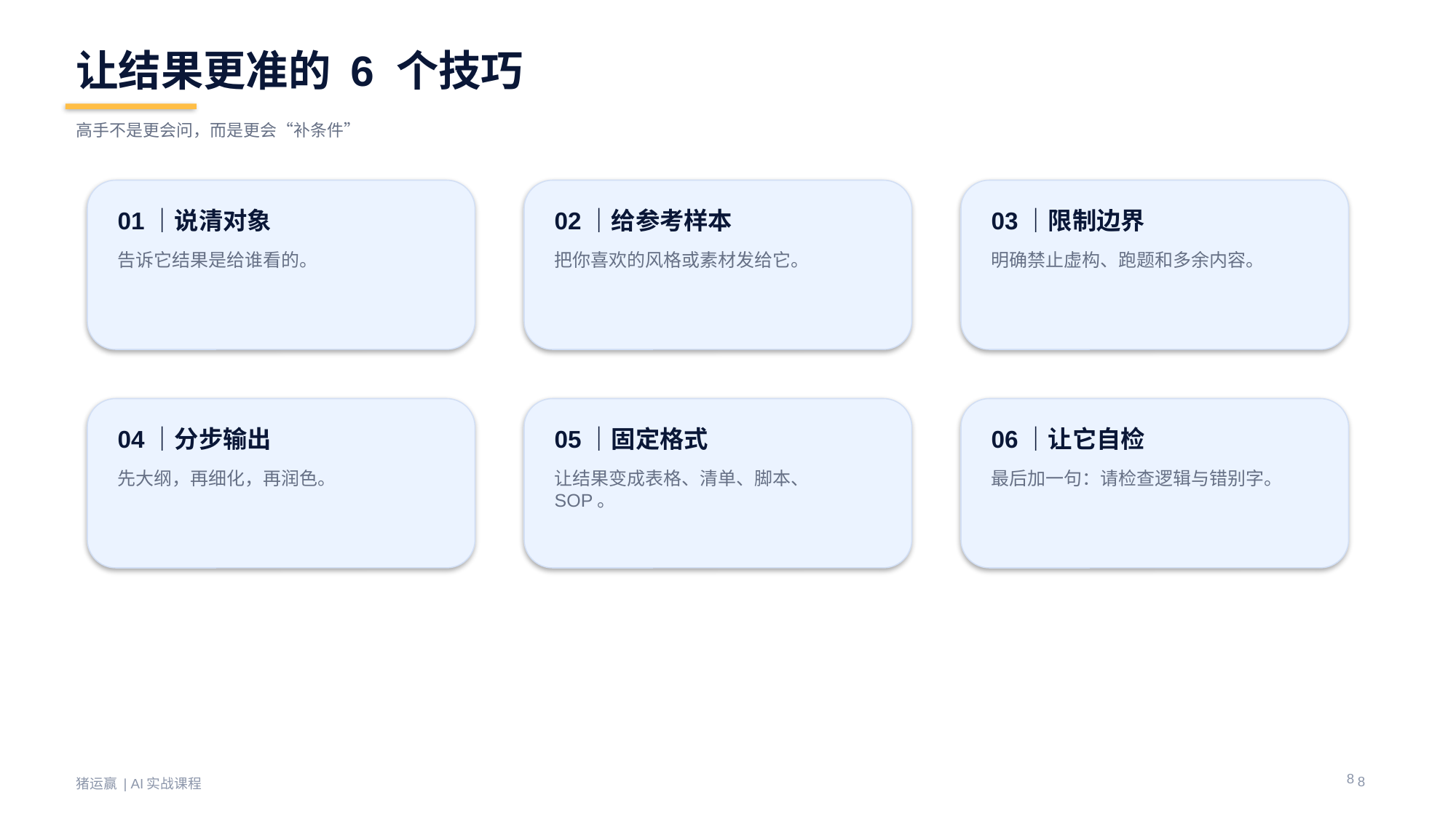

让结果更准的 6 个技巧

高手不是更会问，而是更会“补条件”

01｜说清对象
02｜给参考样本
03｜限制边界
告诉它结果是给谁看的。
把你喜欢的风格或素材发给它。
明确禁止虚构、跑题和多余内容。

04｜分步输出
05｜固定格式
06｜让它自检
先大纲，再细化，再润色。
让结果变成表格、清单、脚本、 SOP。
最后加一句：请检查逻辑与错别字。
8
8
猪运赢 | AI实战课程